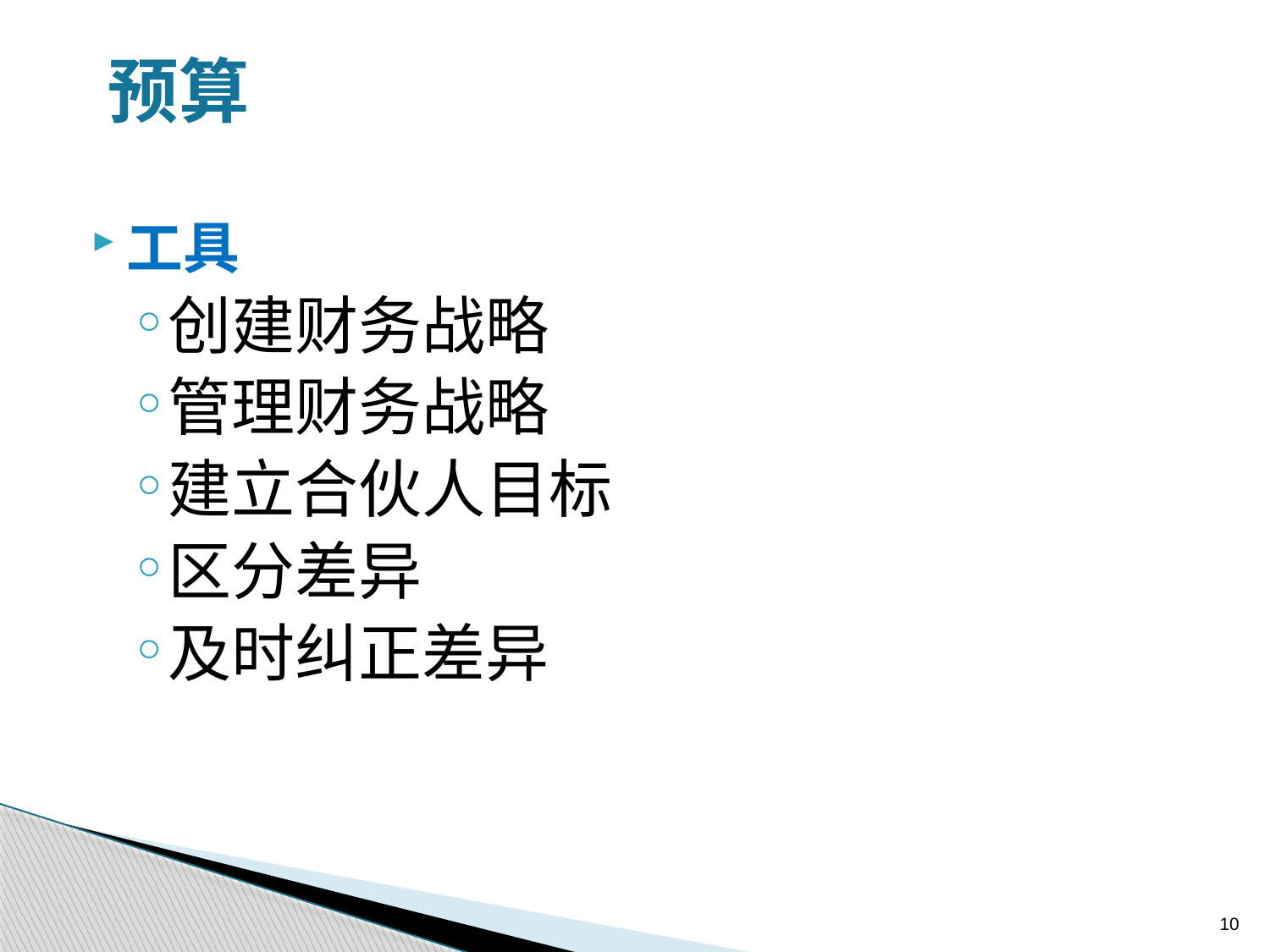

预算
工具
创建财务战略
管理财务战略
建立合伙人目标
区分差异
及时纠正差异

10